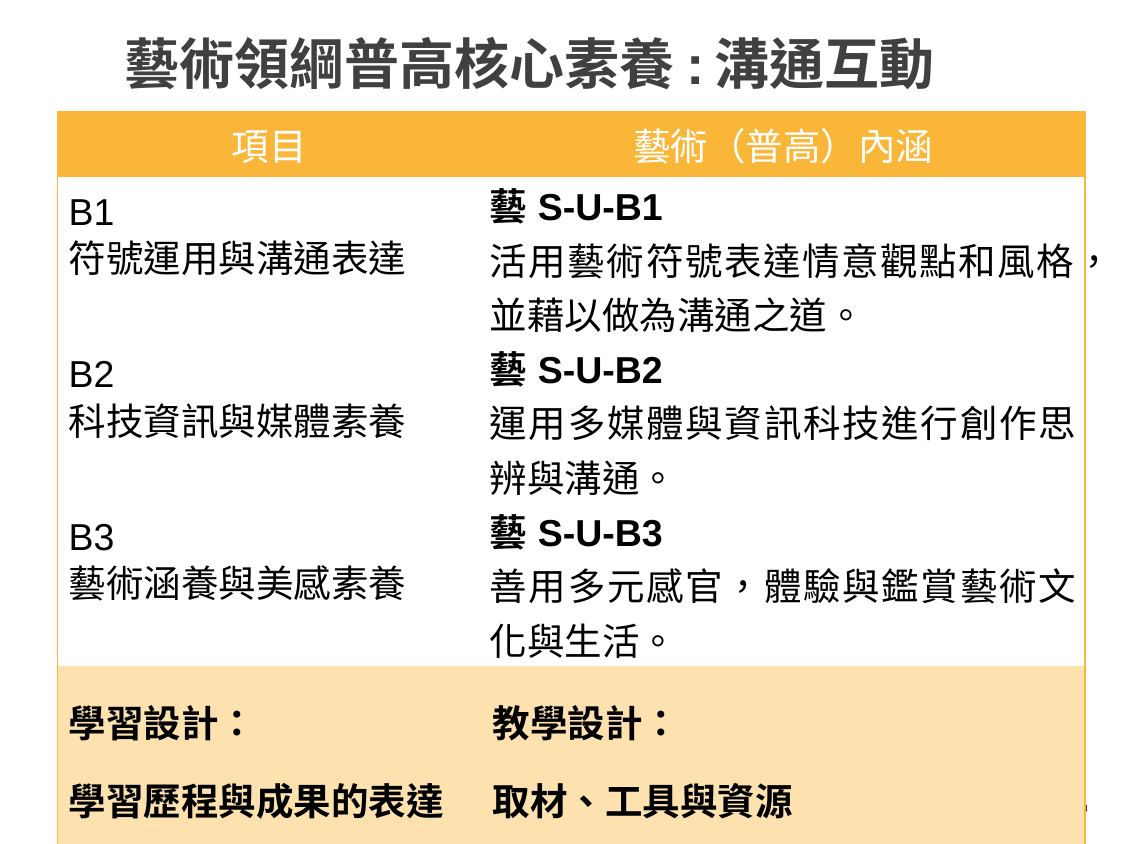

藝術領綱普高核心素養:溝通互動
| 項目 | 藝術（普高）內涵 |
| --- | --- |
| B1 符號運用與溝通表達 | 藝S-U-B1 活用藝術符號表達情意觀點和風格，並藉以做為溝通之道。 |
| B2 科技資訊與媒體素養 | 藝S-U-B2 運用多媒體與資訊科技進行創作思辨與溝通。 |
| B3 藝術涵養與美感素養 | 藝S-U-B3 善用多元感官，體驗與鑑賞藝術文化與生活。 |
| 學習設計： 學習歷程與成果的表達 | 教學設計： 取材、工具與資源 |